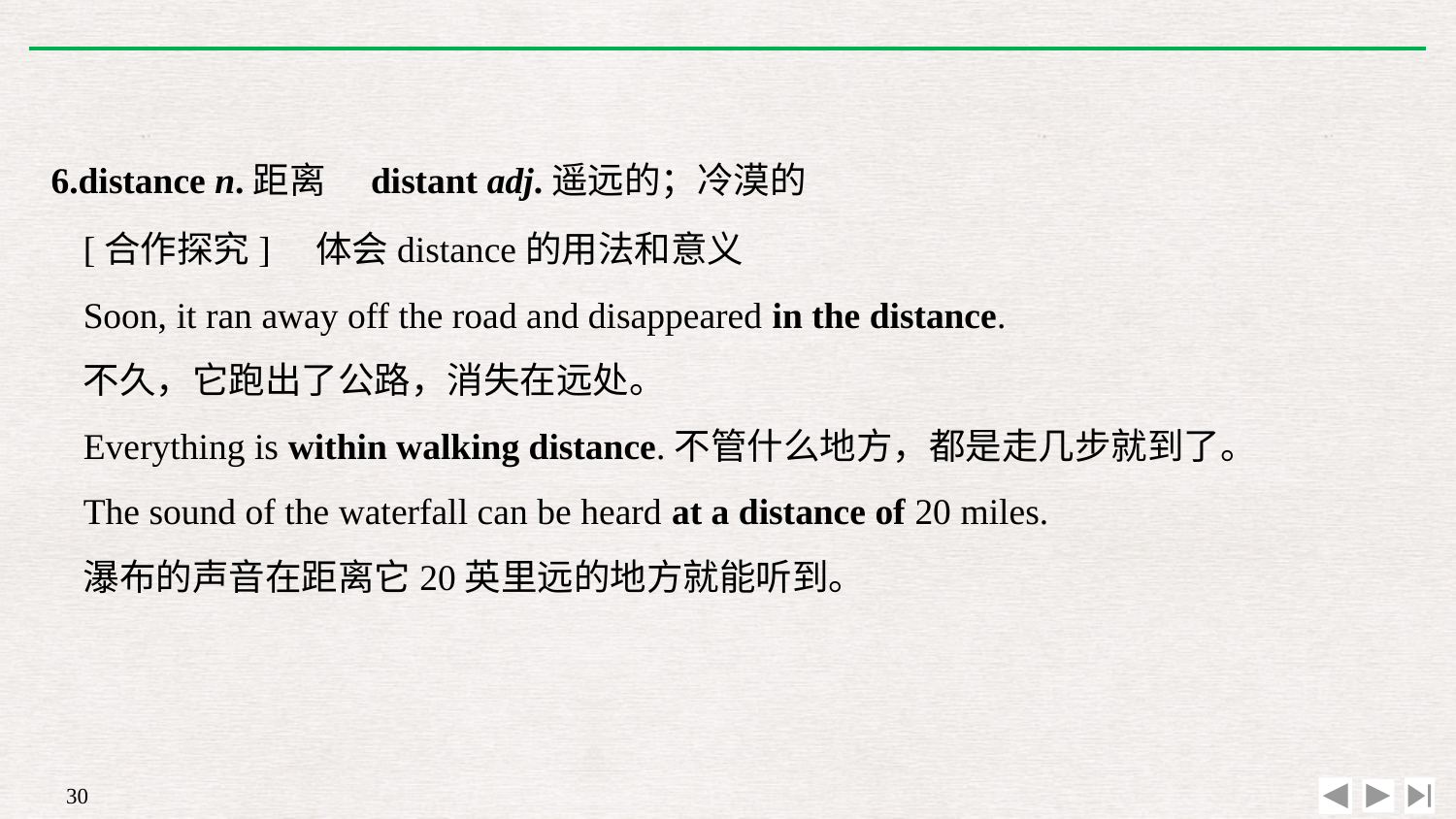

6.distance n.距离　distant adj.遥远的；冷漠的
[合作探究]　体会distance的用法和意义
Soon, it ran away off the road and disappeared in the distance.
不久，它跑出了公路，消失在远处。
Everything is within walking distance.不管什么地方，都是走几步就到了。
The sound of the waterfall can be heard at a distance of 20 miles.
瀑布的声音在距离它20英里远的地方就能听到。